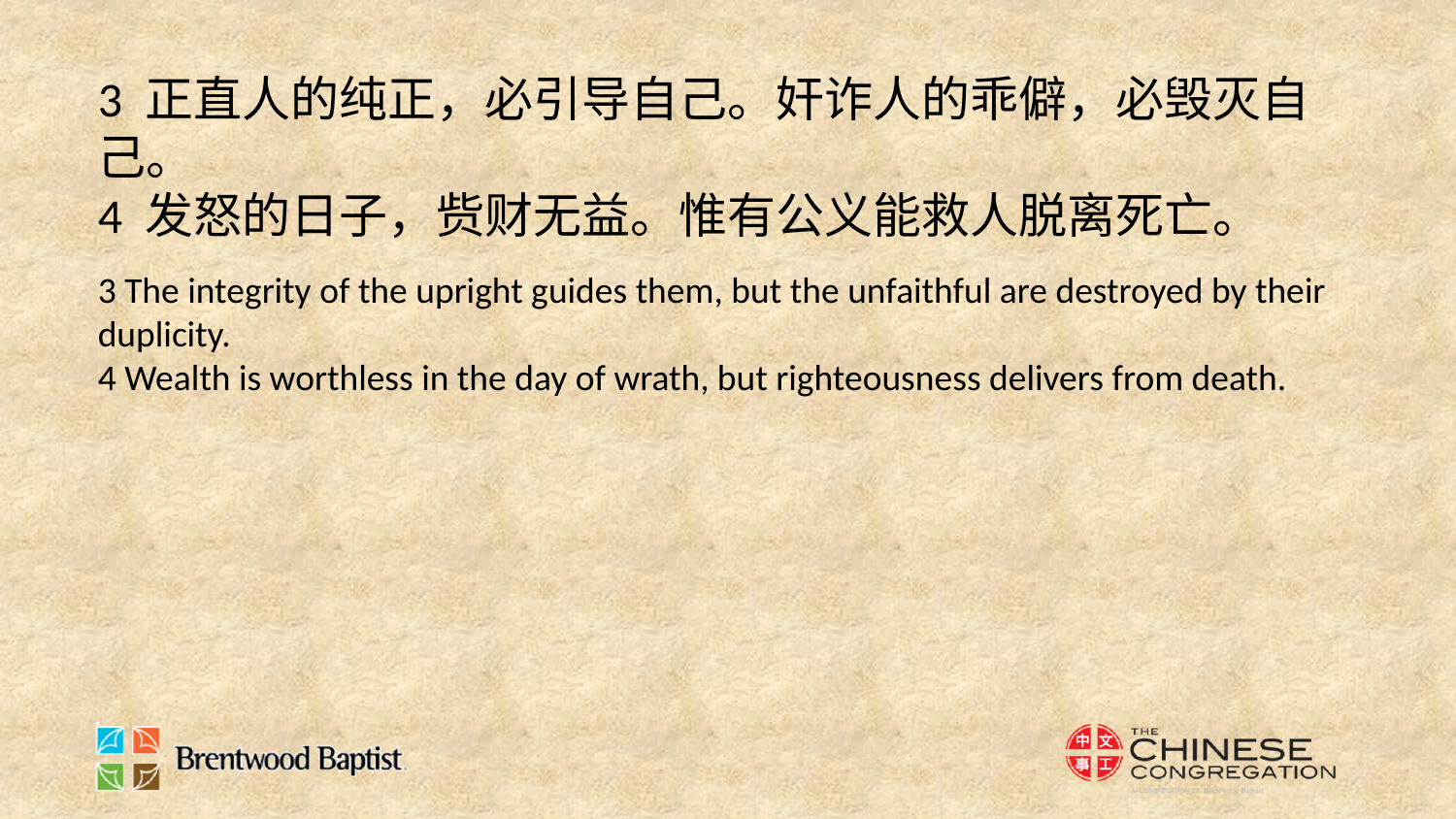

3 正直人的纯正，必引导自己。奸诈人的乖僻，必毁灭自己。
4 发怒的日子，赀财无益。惟有公义能救人脱离死亡。

3 The integrity of the upright guides them, but the unfaithful are destroyed by their duplicity.
4 Wealth is worthless in the day of wrath, but righteousness delivers from death.